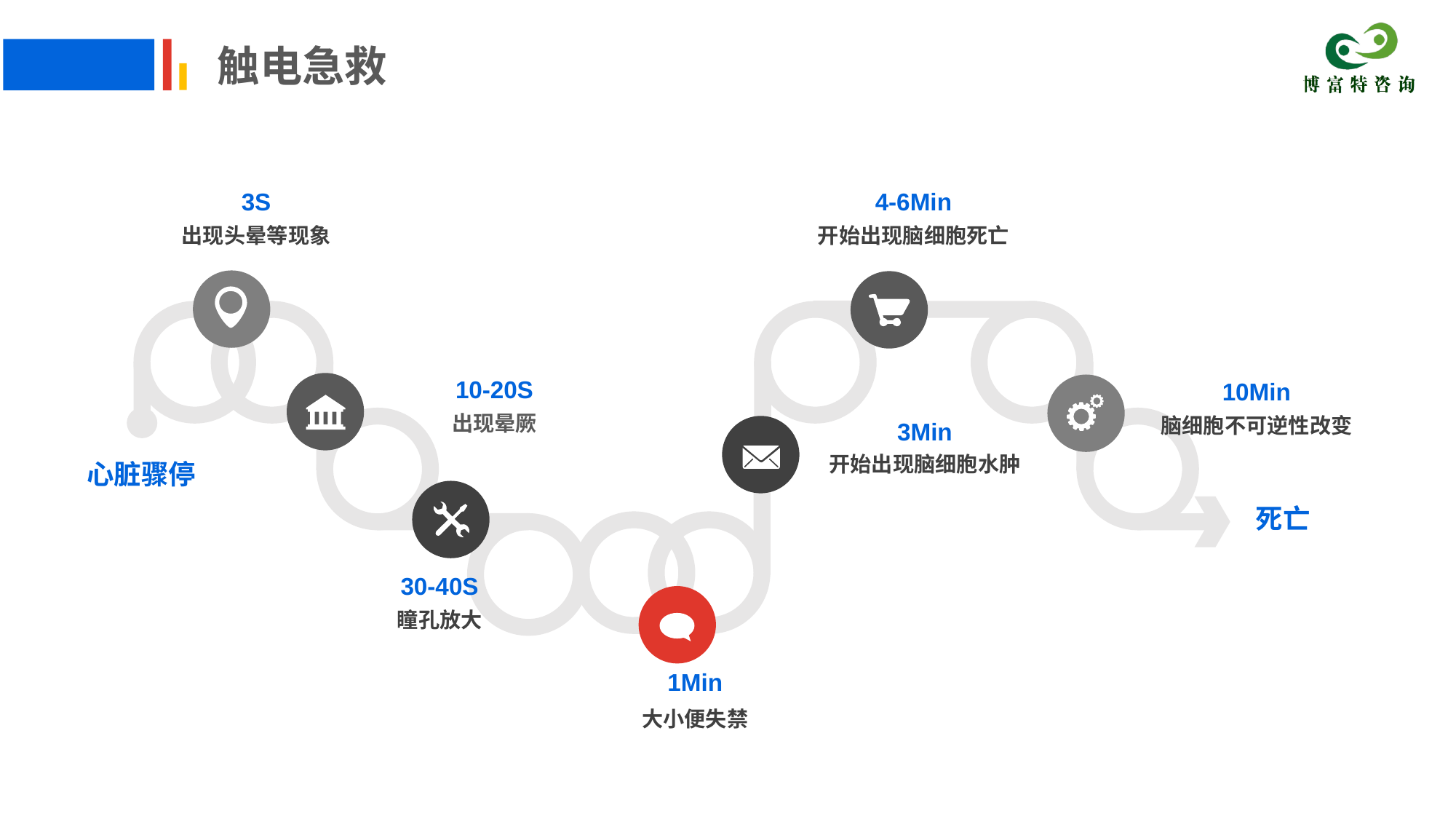

触电急救

3S
4-6Min
出现头晕等现象
开始出现脑细胞死亡

10-20S
10Min

出现晕厥
脑细胞不可逆性改变

3Min
开始出现脑细胞水肿

心脏骤停

死亡

30-40S

瞳孔放大

1Min
大小便失禁